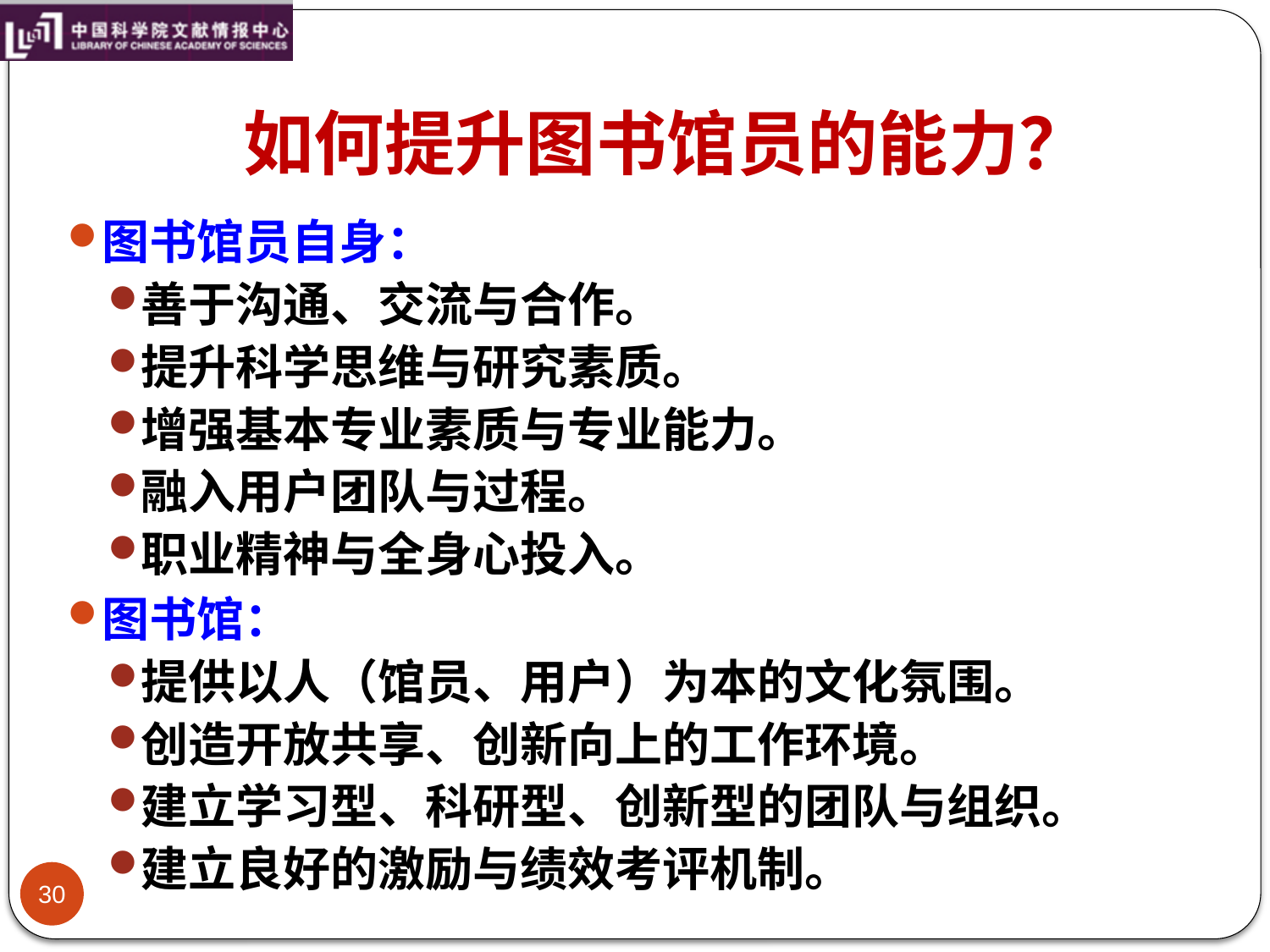

# 如何提升图书馆员的能力？
图书馆员自身：
善于沟通、交流与合作。
提升科学思维与研究素质。
增强基本专业素质与专业能力。
融入用户团队与过程。
职业精神与全身心投入。
图书馆：
提供以人（馆员、用户）为本的文化氛围。
创造开放共享、创新向上的工作环境。
建立学习型、科研型、创新型的团队与组织。
建立良好的激励与绩效考评机制。

30